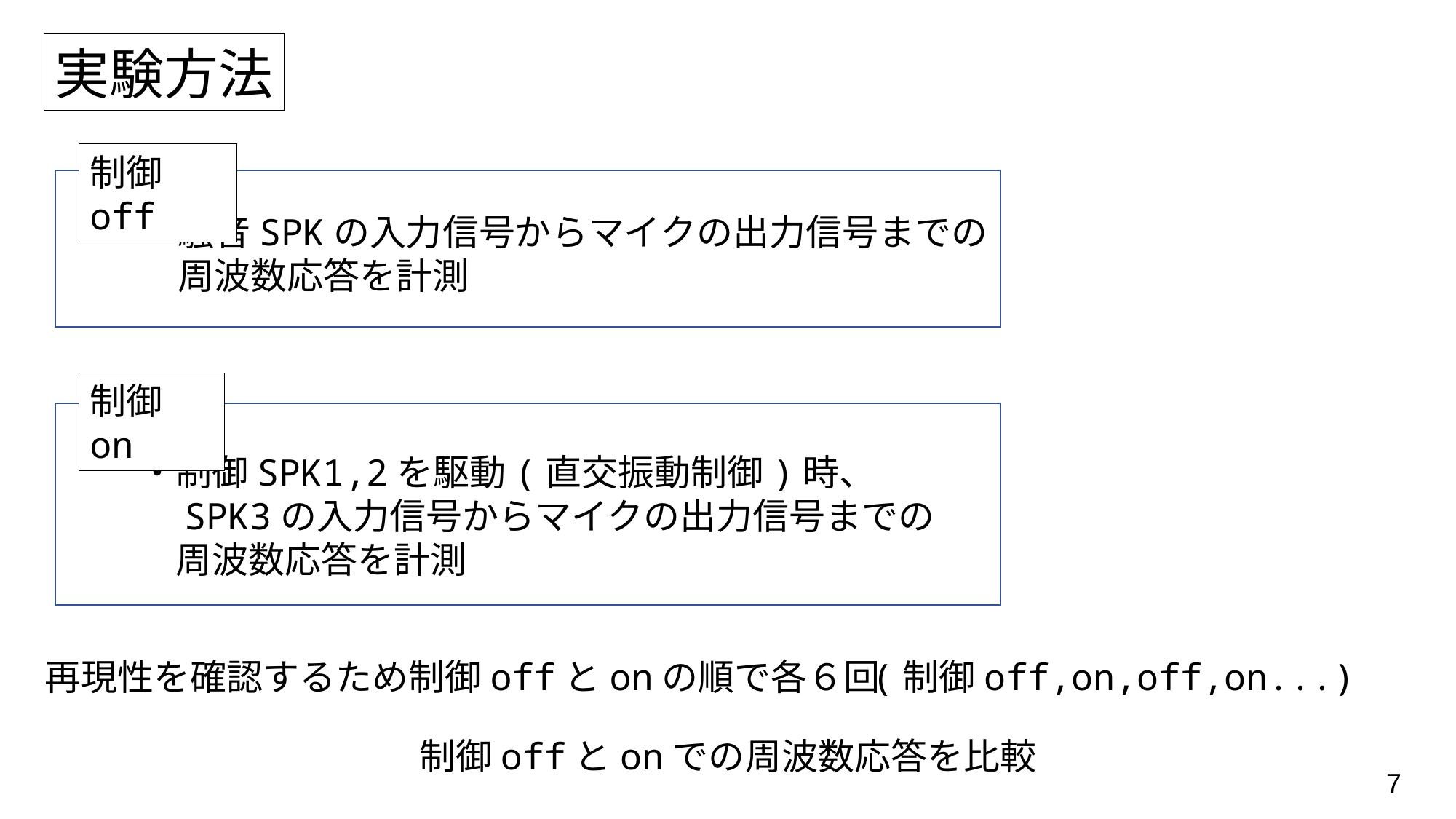

実験方法
制御off

・騒音SPKの入力信号からマイクの出力信号までの
　周波数応答を計測
制御on

・制御SPK1,2を駆動(直交振動制御)時、
　SPK3の入力信号からマイクの出力信号までの
　周波数応答を計測
再現性を確認するため制御offとonの順で各６回
(制御off,on,off,on...)
制御offとonでの周波数応答を比較
7